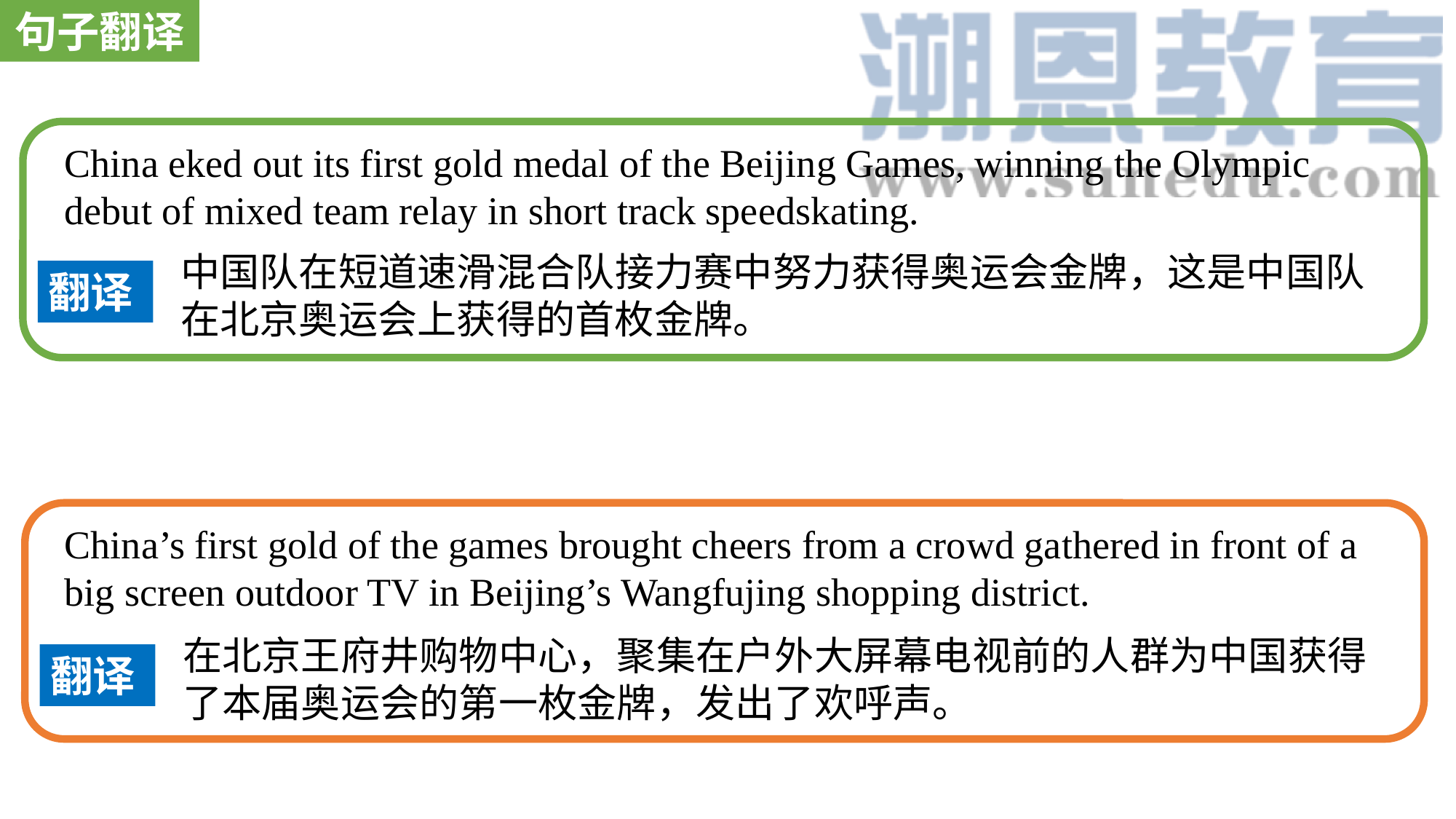

句子翻译

China eked out its first gold medal of the Beijing Games, winning the Olympic debut of mixed team relay in short track speedskating.
中国队在短道速滑混合队接力赛中努力获得奥运会金牌，这是中国队在北京奥运会上获得的首枚金牌。
翻译

China’s first gold of the games brought cheers from a crowd gathered in front of a big screen outdoor TV in Beijing’s Wangfujing shopping district.
在北京王府井购物中心，聚集在户外大屏幕电视前的人群为中国获得了本届奥运会的第一枚金牌，发出了欢呼声。
翻译